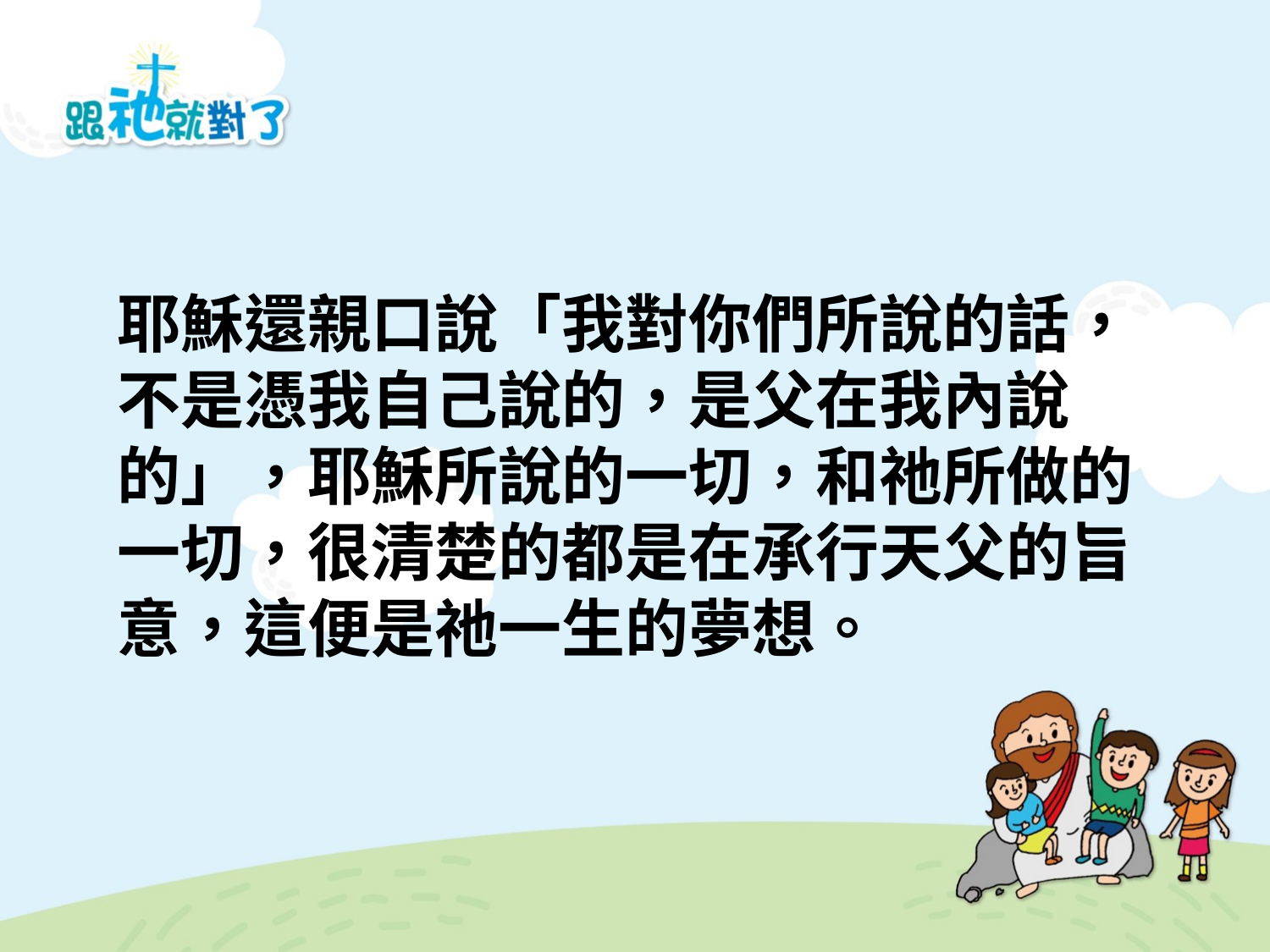

耶穌還親口說「我對你們所說的話，不是憑我自己說的，是父在我內說的」，耶穌所說的一切，和祂所做的一切，很清楚的都是在承行天父的旨意，這便是祂一生的夢想。